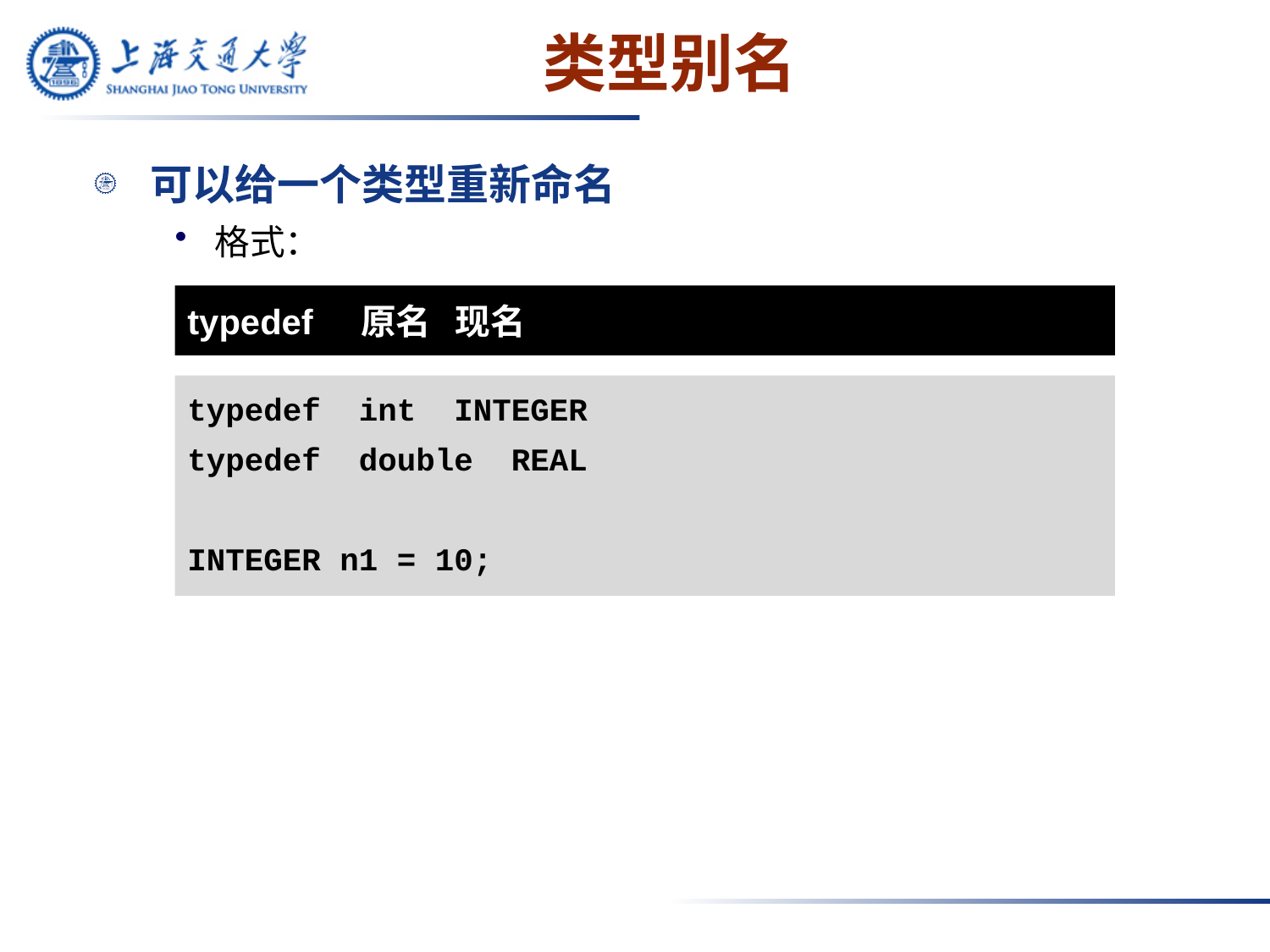

# 类型别名
可以给一个类型重新命名
格式：
typedef    原名   现名
typedef  int  INTEGER
typedef  double  REAL

INTEGER n1 = 10;